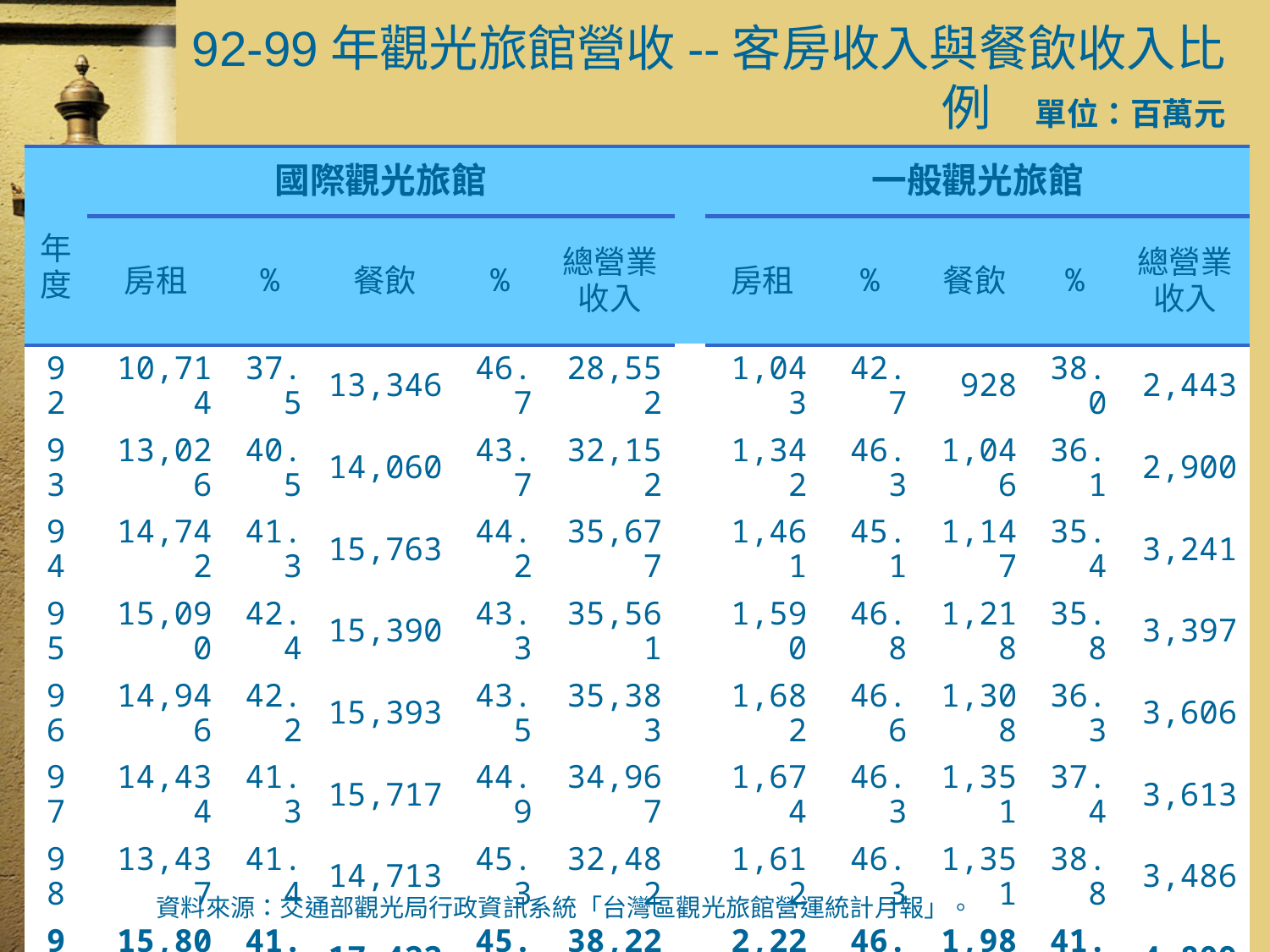

# 92-99年觀光旅館營收--客房收入與餐飲收入比例    單位：百萬元
| 年度 | 國際觀光旅館 |  |  |  |  |  | 一般觀光旅館 |  |  |  |  |
| --- | --- | --- | --- | --- | --- | --- | --- | --- | --- | --- | --- |
|  | 房租 | % | 餐飲 | % | 總營業收入 |  | 房租 | % | 餐飲 | % | 總營業收入 |
| 92 | 10,714 | 37.5 | 13,346 | 46.7 | 28,552 |  | 1,043 | 42.7 | 928 | 38.0 | 2,443 |
| 93 | 13,026 | 40.5 | 14,060 | 43.7 | 32,152 |  | 1,342 | 46.3 | 1,046 | 36.1 | 2,900 |
| 94 | 14,742 | 41.3 | 15,763 | 44.2 | 35,677 |  | 1,461 | 45.1 | 1,147 | 35.4 | 3,241 |
| 95 | 15,090 | 42.4 | 15,390 | 43.3 | 35,561 |  | 1,590 | 46.8 | 1,218 | 35.8 | 3,397 |
| 96 | 14,946 | 42.2 | 15,393 | 43.5 | 35,383 |  | 1,682 | 46.6 | 1,308 | 36.3 | 3,606 |
| 97 | 14,434 | 41.3 | 15,717 | 44.9 | 34,967 |  | 1,674 | 46.3 | 1,351 | 37.4 | 3,613 |
| 98 | 13,437 | 41.4 | 14,713 | 45.3 | 32,482 |  | 1,612 | 46.3 | 1,351 | 38.8 | 3,486 |
| 99 | 15,807 | 41.4 | 17,422 | 45.6 | 38,222 |  | 2,225 | 46.3 | 1,985 | 41.3 | 4,809 |
73
資料來源：交通部觀光局行政資訊系統「台灣區觀光旅館營運統計月報」。